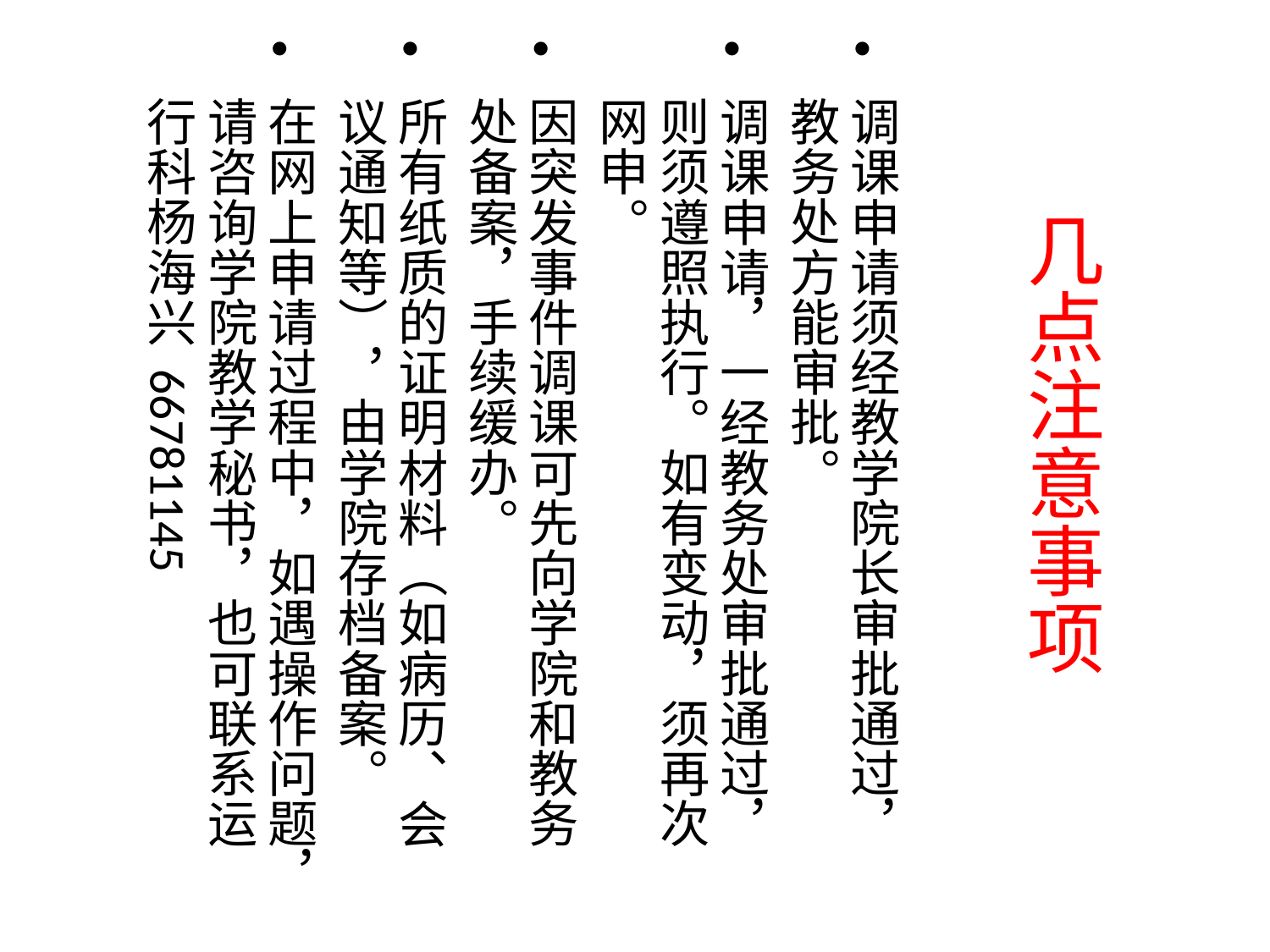

调课申请须经教学院长审批通过，教务处方能审批。
调课申请，一经教务处审批通过，则须遵照执行。如有变动，须再次网申。
因突发事件调课可先向学院和教务处备案，手续缓办。
所有纸质的证明材料（如病历、会议通知等），由学院存档备案。
在网上申请过程中，如遇操作问题，请咨询学院教学秘书，也可联系运行科杨海兴 66781145

# 几点注意事项